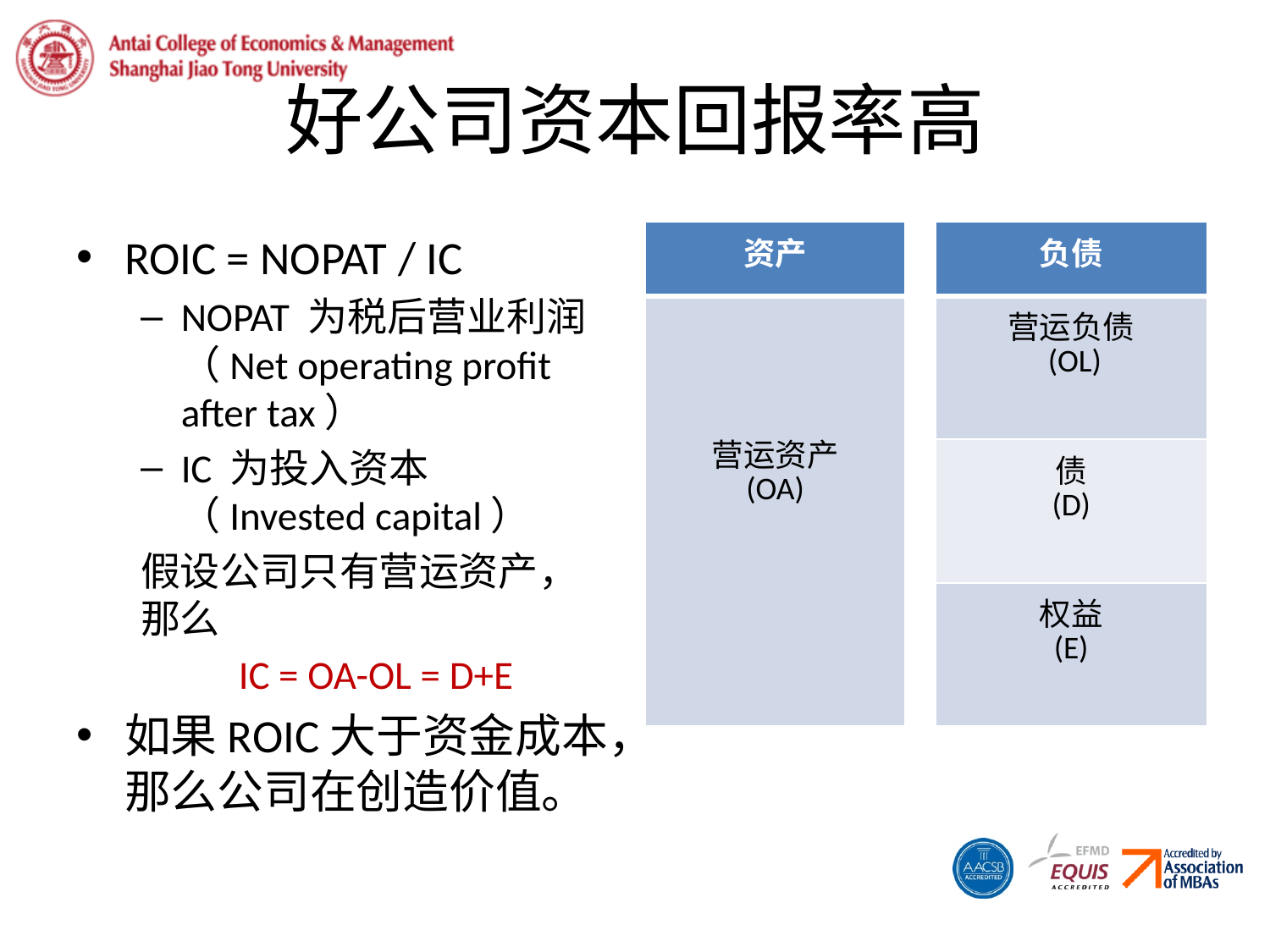

# 好公司资本回报率高
ROIC = NOPAT / IC
NOPAT 为税后营业利润（Net operating profit after tax）
IC 为投入资本（Invested capital）
假设公司只有营运资产，那么
IC = OA-OL = D+E
如果ROIC大于资金成本，那么公司在创造价值。
| 资产 |  | 负债 |
| --- | --- | --- |
| 营运资产 (OA) |  | 营运负债 (OL) |
|  |  | 债 (D) |
|  |  | 权益 (E) |